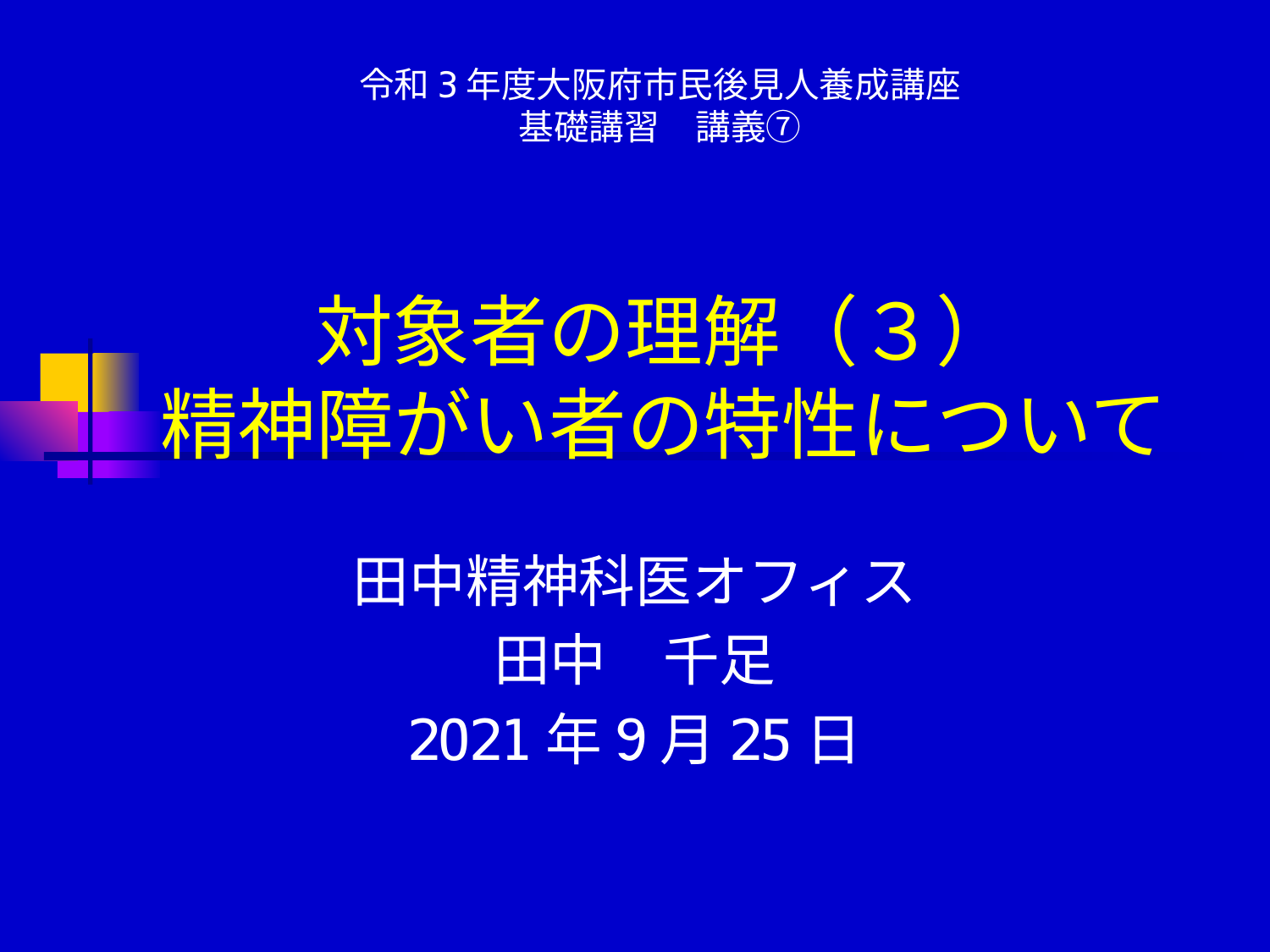

令和3年度大阪府市民後見人養成講座
基礎講習　講義⑦
# 対象者の理解（３） 精神障がい者の特性について
田中精神科医オフィス
田中　千足
2021年9月25日